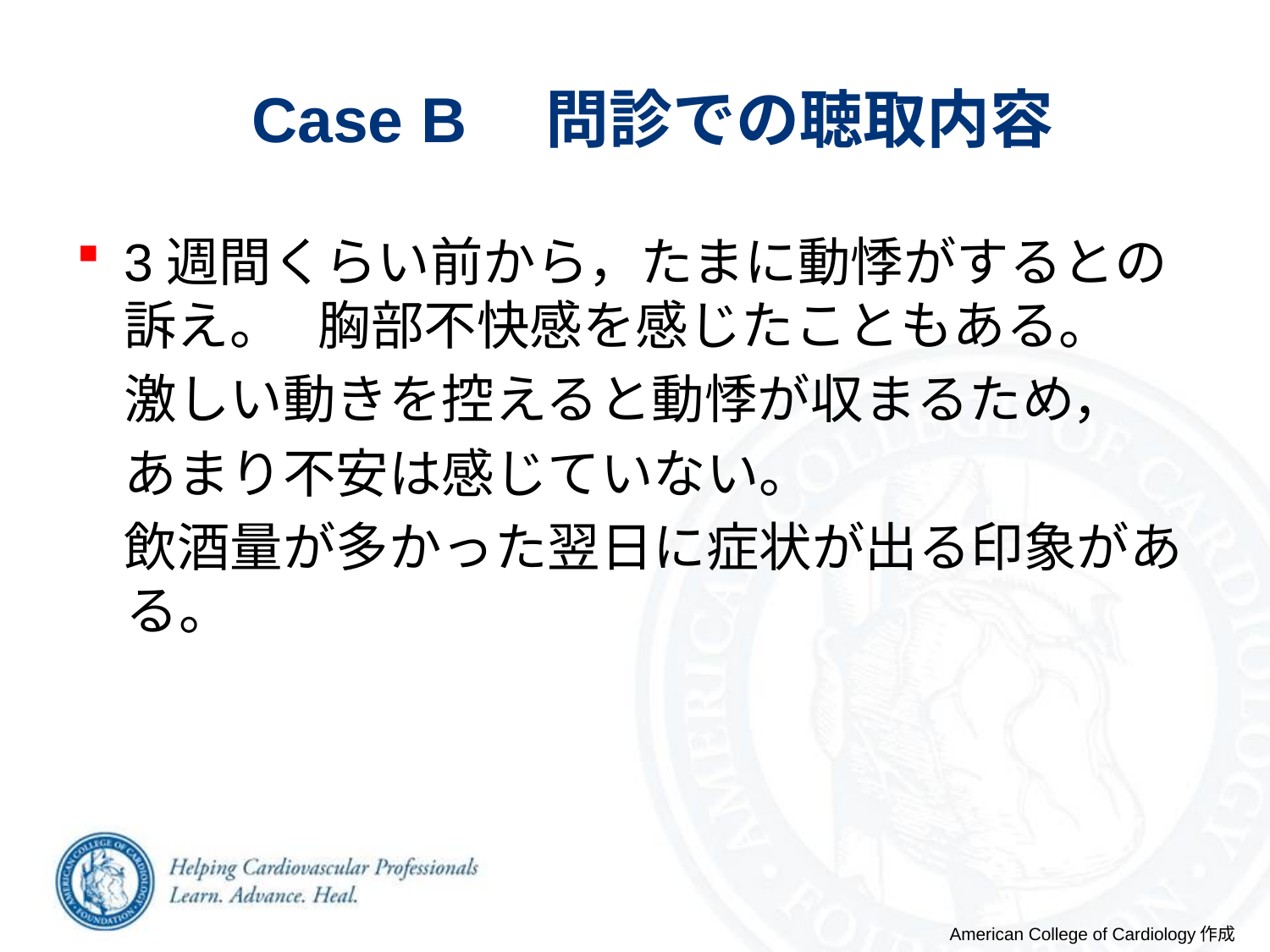

# Case B　問診での聴取内容
3週間くらい前から，たまに動悸がするとの訴え。   胸部不快感を感じたこともある。
   激しい動きを控えると動悸が収まるため，
   あまり不安は感じていない。
   飲酒量が多かった翌日に症状が出る印象がある。

American College of Cardiology作成